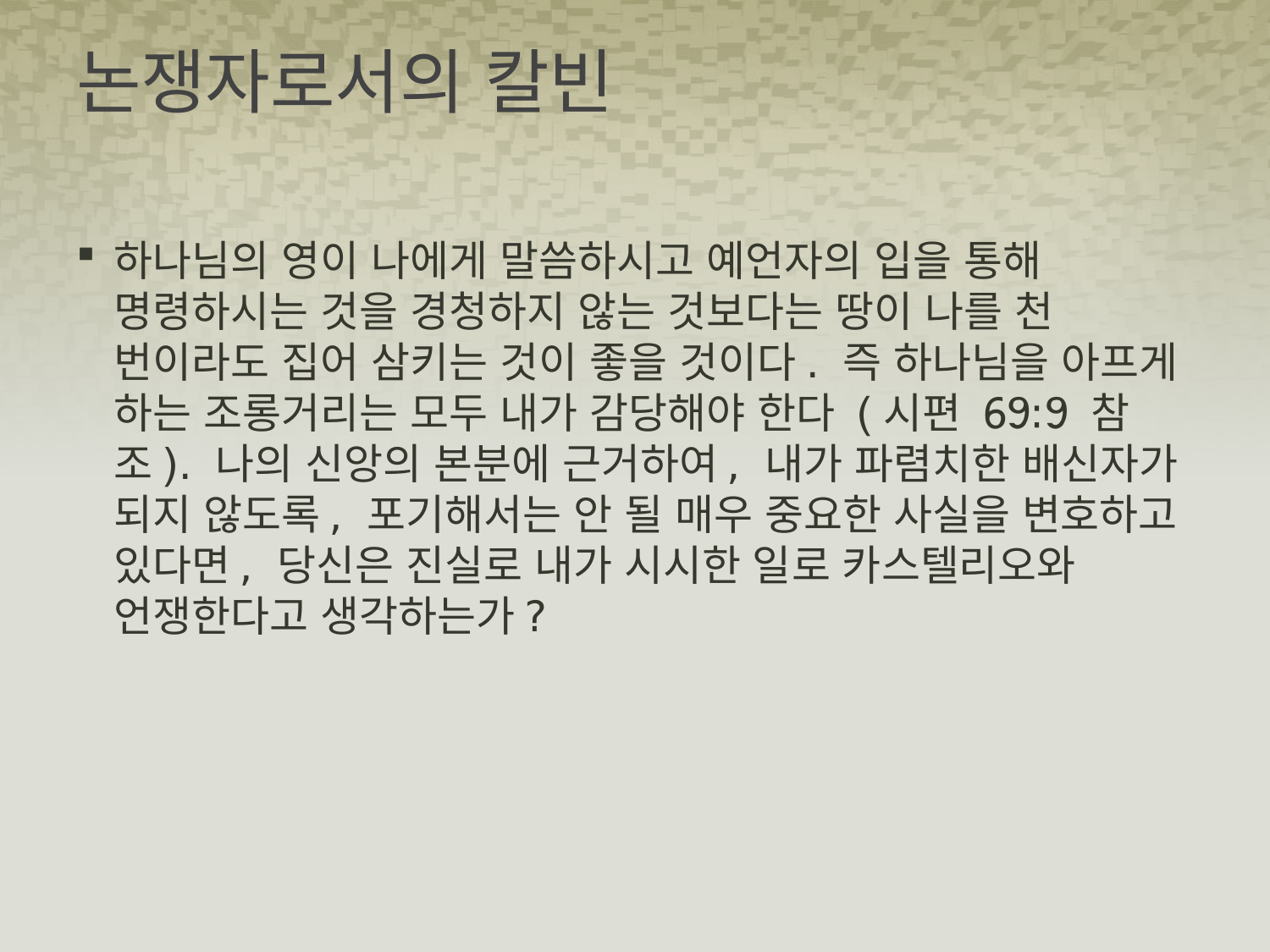

# 논쟁자로서의 칼빈

하나님의 영이 나에게 말씀하시고 예언자의 입을 통해 명령하시는 것을 경청하지 않는 것보다는 땅이 나를 천 번이라도 집어 삼키는 것이 좋을 것이다. 즉 하나님을 아프게 하는 조롱거리는 모두 내가 감당해야 한다 (시편 69:9 참조). 나의 신앙의 본분에 근거하여, 내가 파렴치한 배신자가 되지 않도록, 포기해서는 안 될 매우 중요한 사실을 변호하고 있다면, 당신은 진실로 내가 시시한 일로 카스텔리오와 언쟁한다고 생각하는가?